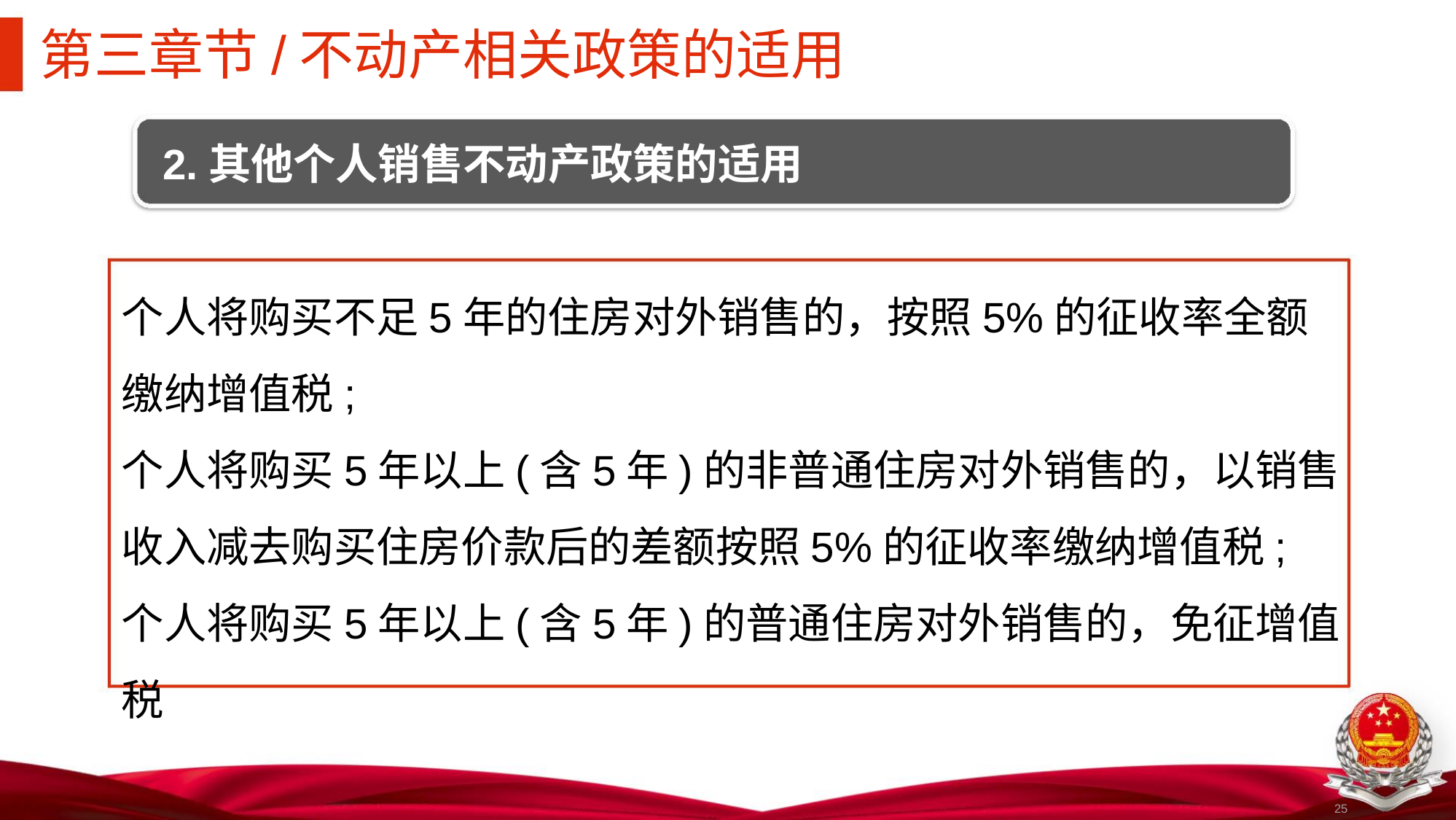

第三章节/不动产相关政策的适用
2.其他个人销售不动产政策的适用
个人将购买不足5年的住房对外销售的，按照5%的征收率全额缴纳增值税;
个人将购买5年以上(含5年)的非普通住房对外销售的，以销售收入减去购买住房价款后的差额按照5%的征收率缴纳增值税;
个人将购买5年以上(含5年)的普通住房对外销售的，免征增值税
25